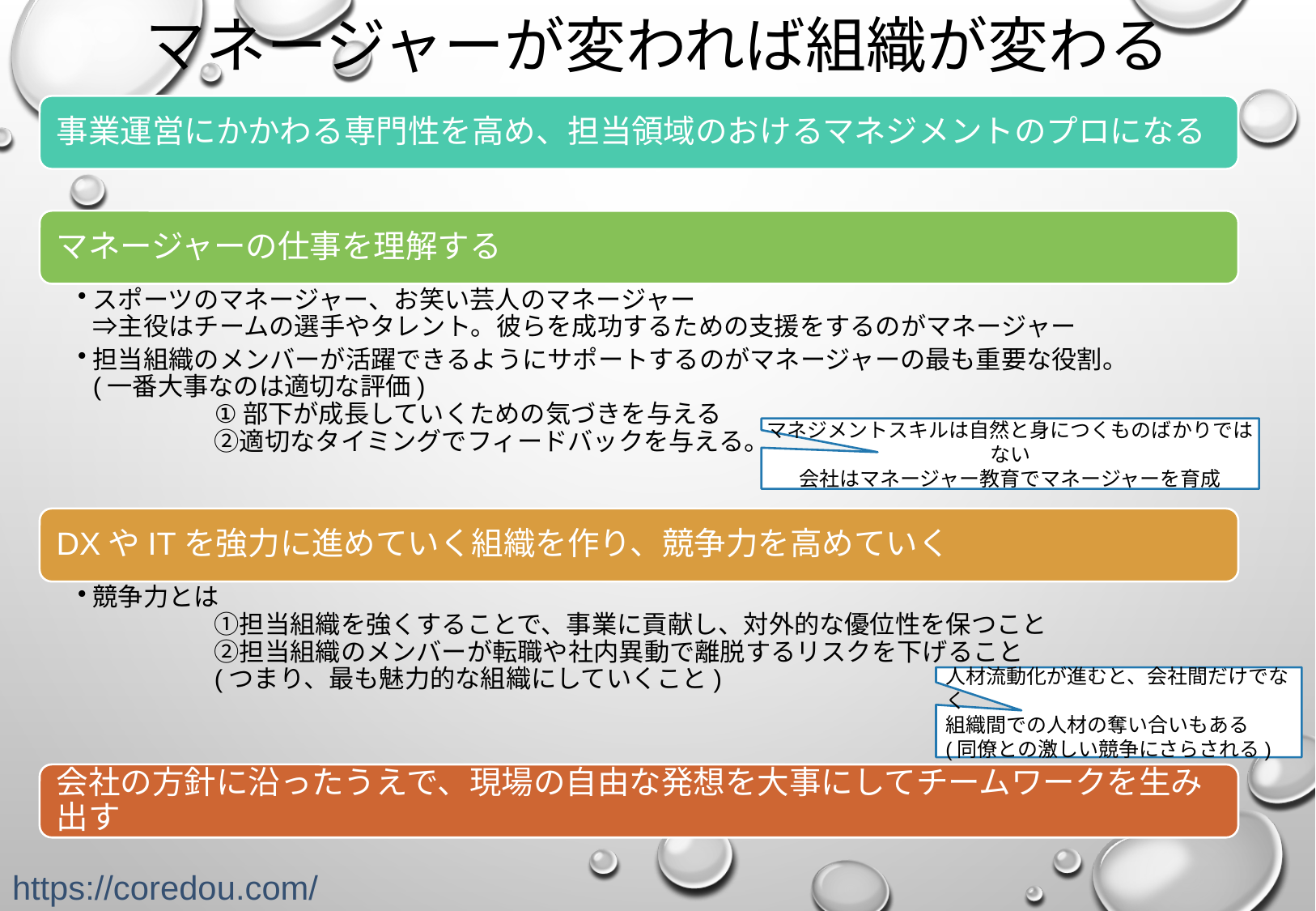

# マネージャーが変われば組織が変わる
事業運営にかかわる専門性を高め、担当領域のおけるマネジメントのプロになる

マネージャーの仕事を理解する
スポーツのマネージャー、お笑い芸人のマネージャー
⇒主役はチームの選手やタレント。彼らを成功するための支援をするのがマネージャー
担当組織のメンバーが活躍できるようにサポートするのがマネージャーの最も重要な役割。
(一番大事なのは適切な評価)
	①部下が成長していくための気づきを与える
	②適切なタイミングでフィードバックを与える。
DXやITを強力に進めていく組織を作り、競争力を高めていく
競争力とは
	①担当組織を強くすることで、事業に貢献し、対外的な優位性を保つこと
	②担当組織のメンバーが転職や社内異動で離脱するリスクを下げること
	(つまり、最も魅力的な組織にしていくこと)
会社の方針に沿ったうえで、現場の自由な発想を大事にしてチームワークを生み出す
マネジメントスキルは自然と身につくものばかりではない
会社はマネージャー教育でマネージャーを育成
人材流動化が進むと、会社間だけでなく
組織間での人材の奪い合いもある
(同僚との激しい競争にさらされる)
https://coredou.com/